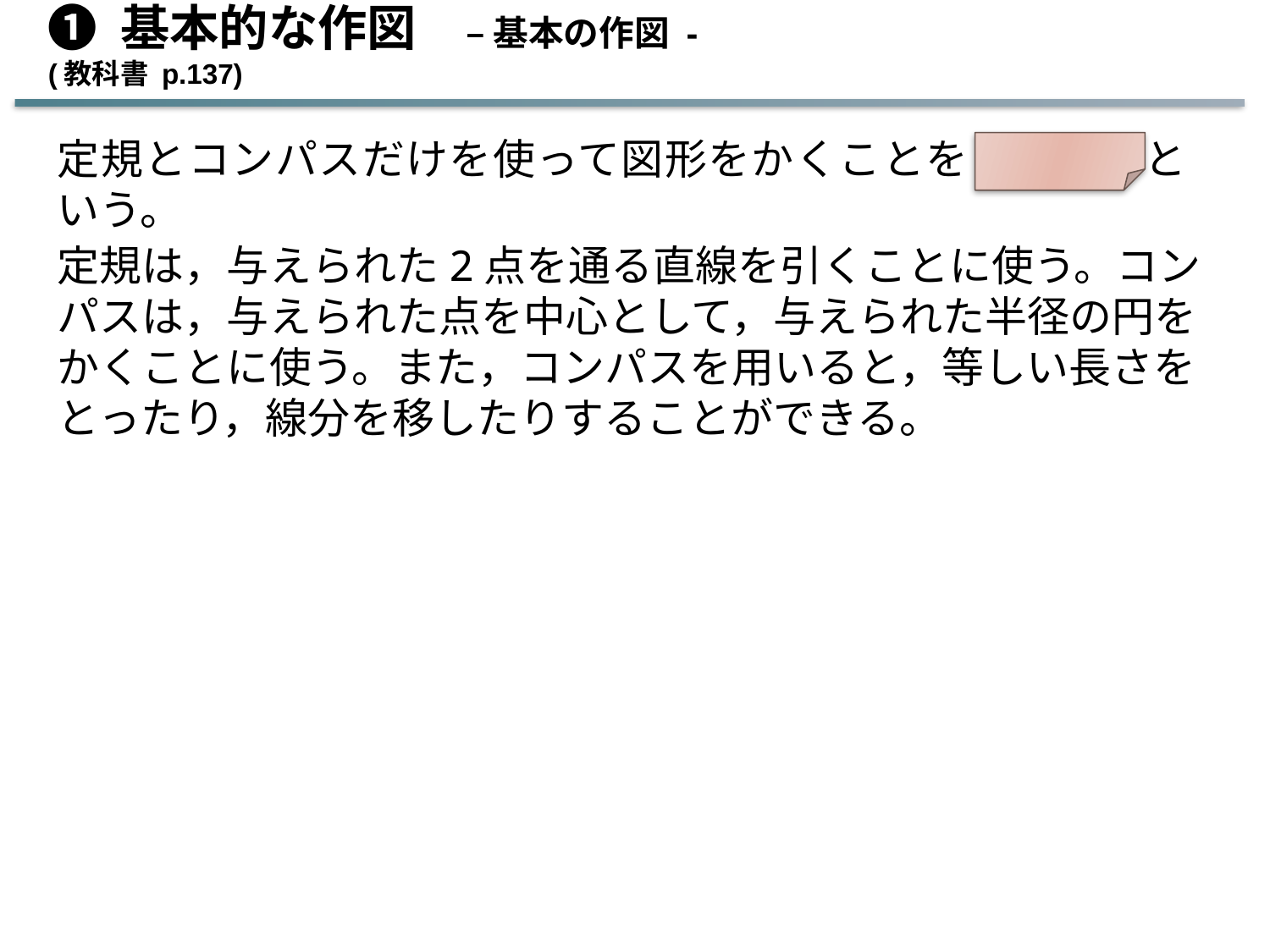

➊ 基本的な作図　– 基本の作図 -			     (教科書 p.137)
定規とコンパスだけを使って図形をかくことを　作図　という。

定規は，与えられた2点を通る直線を引くことに使う。コンパスは，与えられた点を中心として，与えられた半径の円をかくことに使う。また，コンパスを用いると，等しい長さをとったり，線分を移したりすることができる。